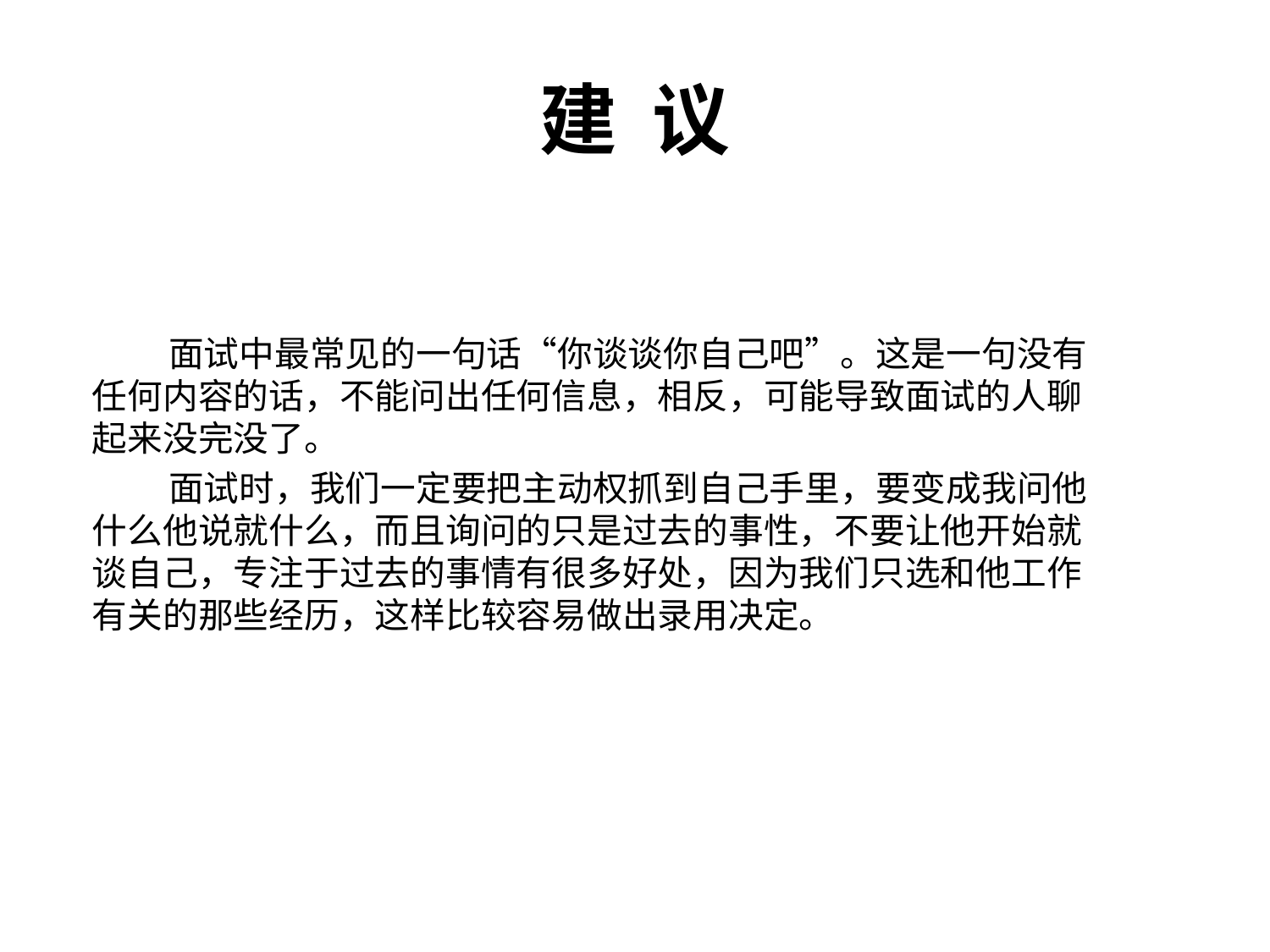

# 建  议

        面试中最常见的一句话“你谈谈你自己吧”。这是一句没有任何内容的话，不能问出任何信息，相反，可能导致面试的人聊起来没完没了。
        面试时，我们一定要把主动权抓到自己手里，要变成我问他什么他说就什么，而且询问的只是过去的事性，不要让他开始就谈自己，专注于过去的事情有很多好处，因为我们只选和他工作有关的那些经历，这样比较容易做出录用决定。